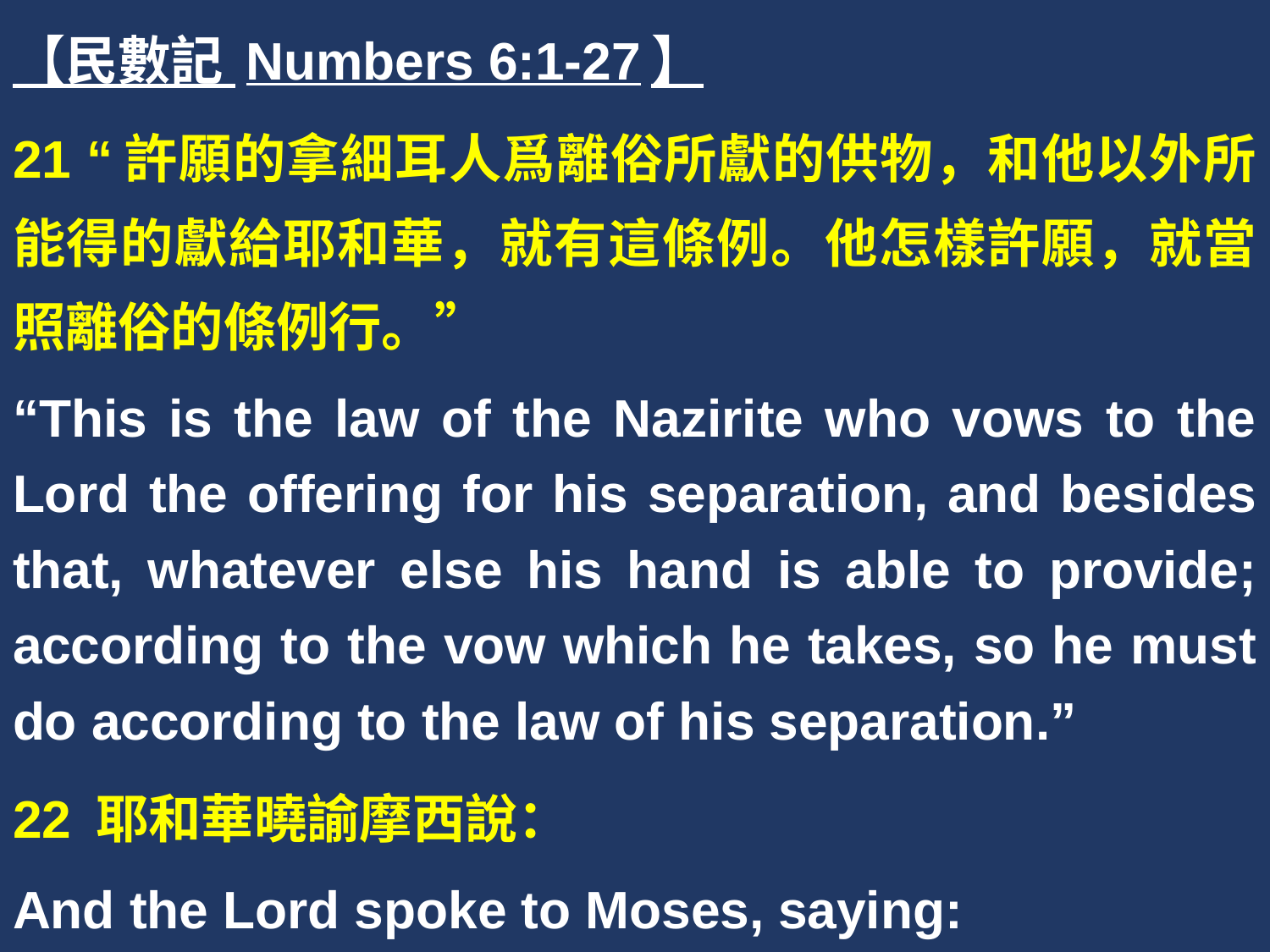

【民數記 Numbers 6:1-27】
21 “許願的拿細耳人爲離俗所獻的供物，和他以外所能得的獻給耶和華，就有這條例。他怎樣許願，就當照離俗的條例行。”
“This is the law of the Nazirite who vows to the Lord the offering for his separation, and besides that, whatever else his hand is able to provide; according to the vow which he takes, so he must do according to the law of his separation.”
22 耶和華曉諭摩西說：
And the Lord spoke to Moses, saying: